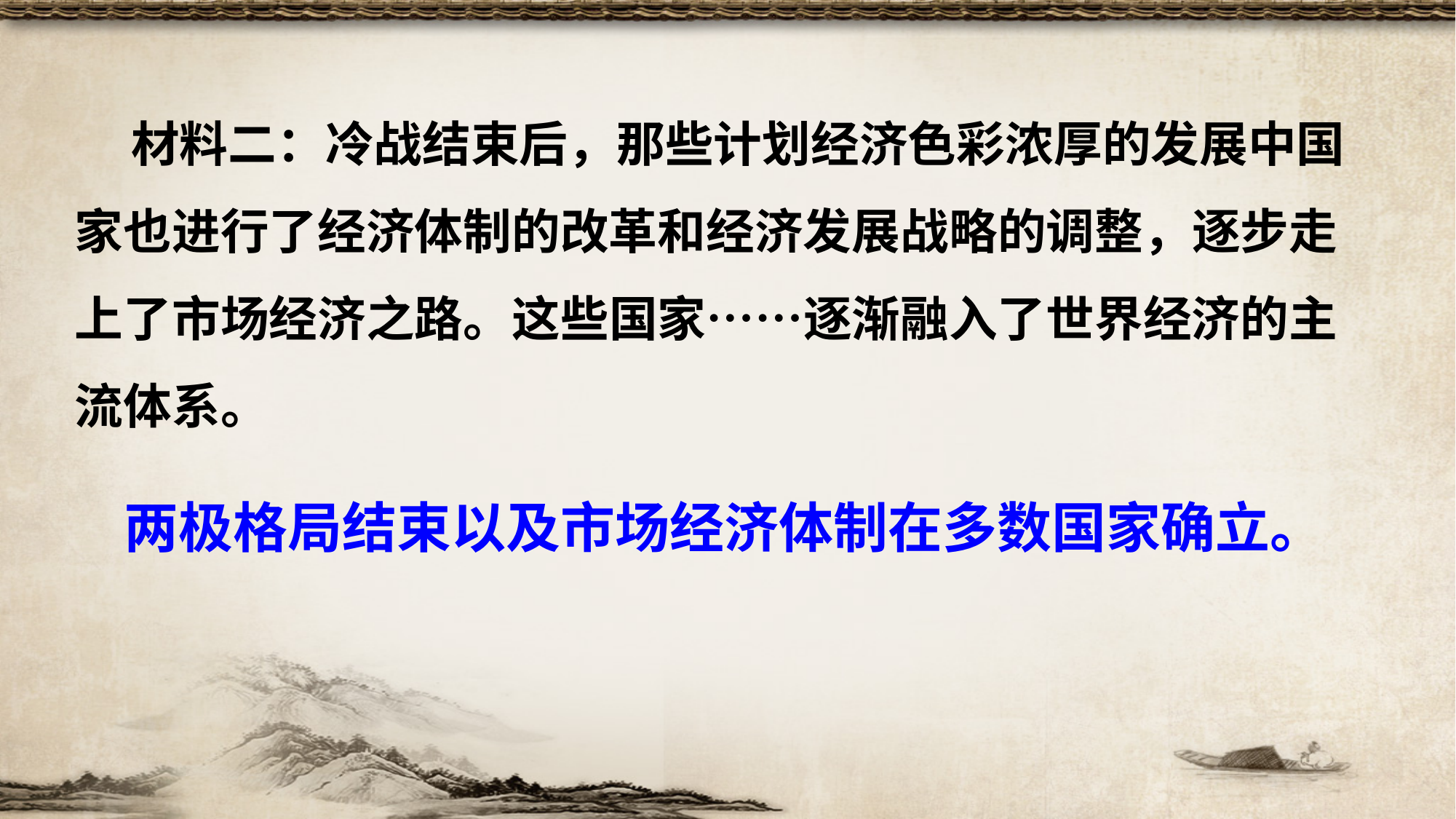

材料二：冷战结束后，那些计划经济色彩浓厚的发展中国家也进行了经济体制的改革和经济发展战略的调整，逐步走上了市场经济之路。这些国家……逐渐融入了世界经济的主流体系。
两极格局结束以及市场经济体制在多数国家确立。